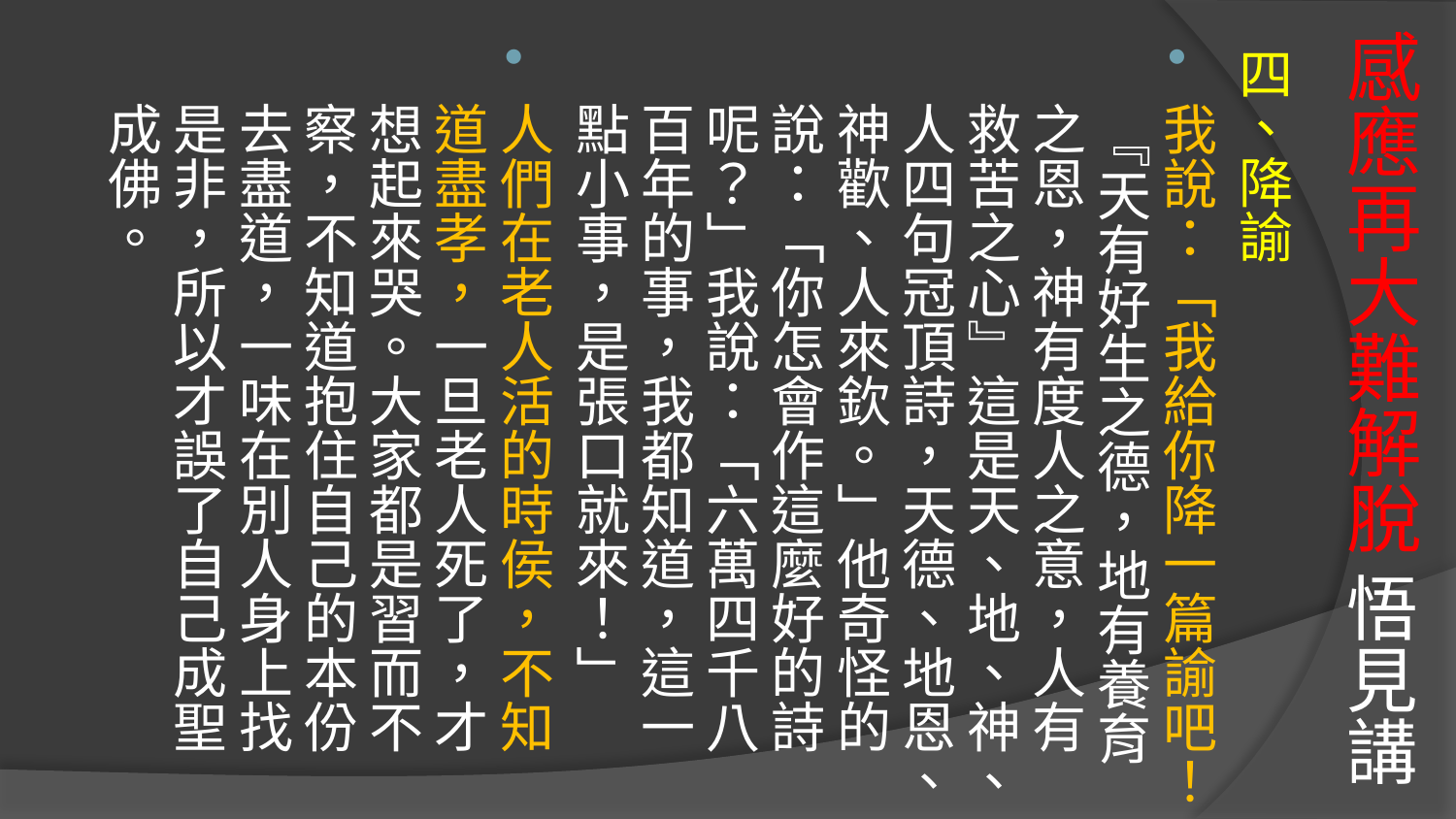

# 感應再大難解脫 悟見講
四、降諭
我說：「我給你降一篇諭吧！ 『天有好生之德，地有養育之恩，神有度人之意，人有救苦之心』這是天、地、神、人四句冠頂詩，天德、地恩、神歡、人來欽。」他奇怪的說：「你怎會作這麼好的詩呢？」我說：「六萬四千八百年的事，我都知道，這一點小事，是張口就來！」
人們在老人活的時侯，不知道盡孝，一旦老人死了，才想起來哭。大家都是習而不察，不知道抱住自己的本份去盡道，一味在別人身上找是非，所以才誤了自己成聖成佛。